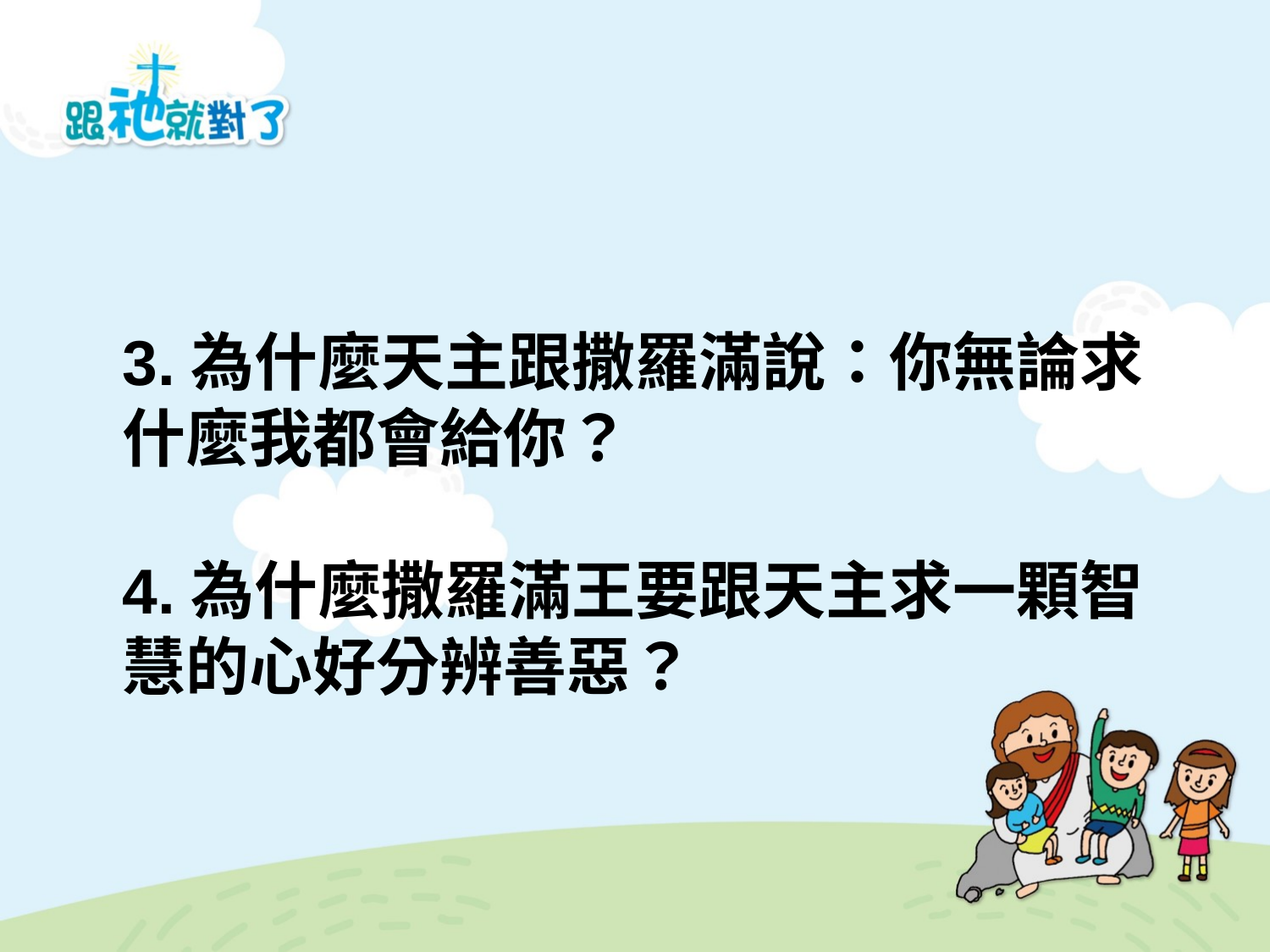

3.為什麼天主跟撒羅滿說：你無論求什麼我都會給你？

4.為什麼撒羅滿王要跟天主求一顆智慧的心好分辨善惡？